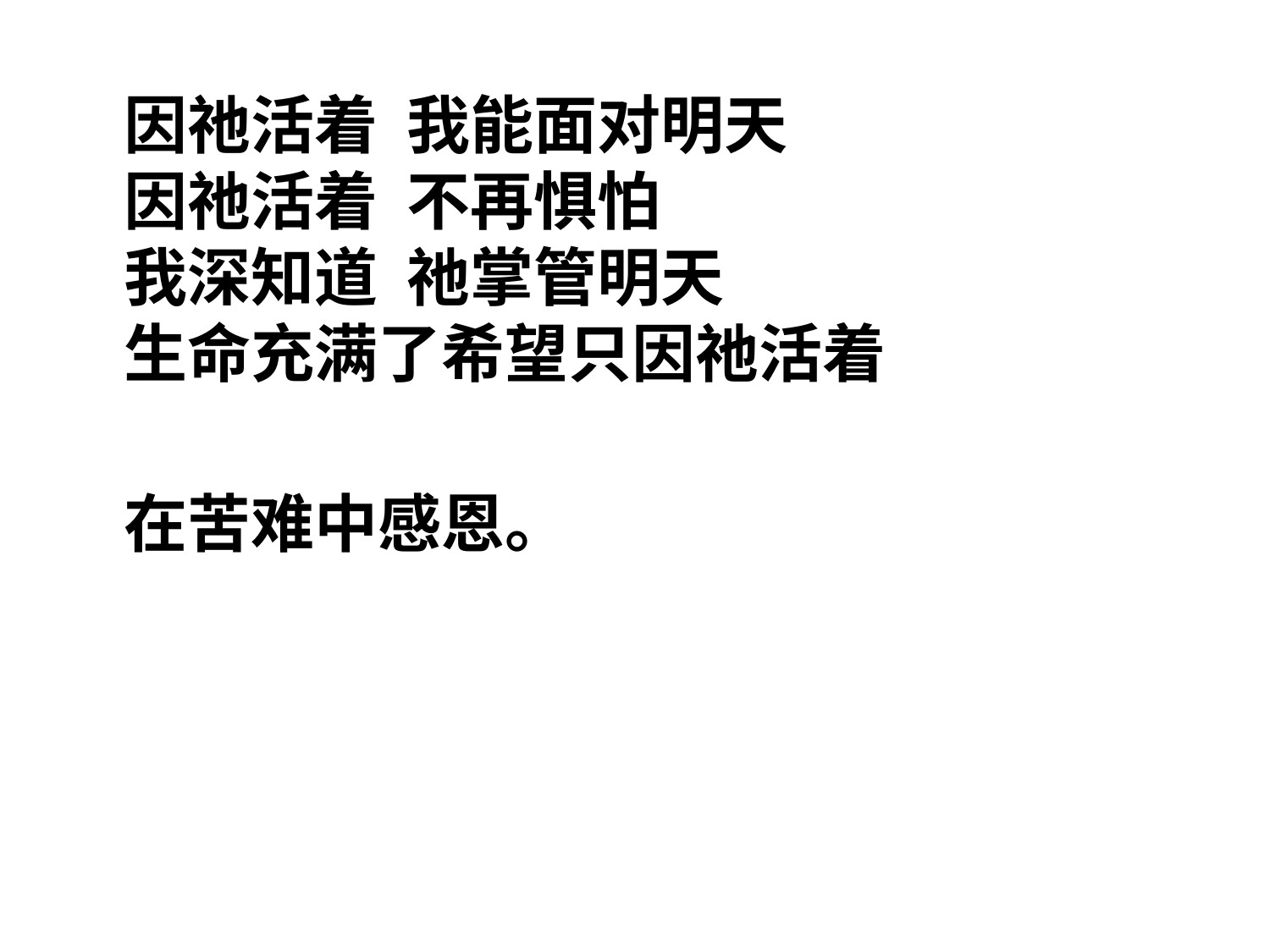

因祂活着  我能面对明天
因祂活着  不再惧怕
我深知道  祂掌管明天
生命充满了希望只因祂活着
在苦难中感恩。